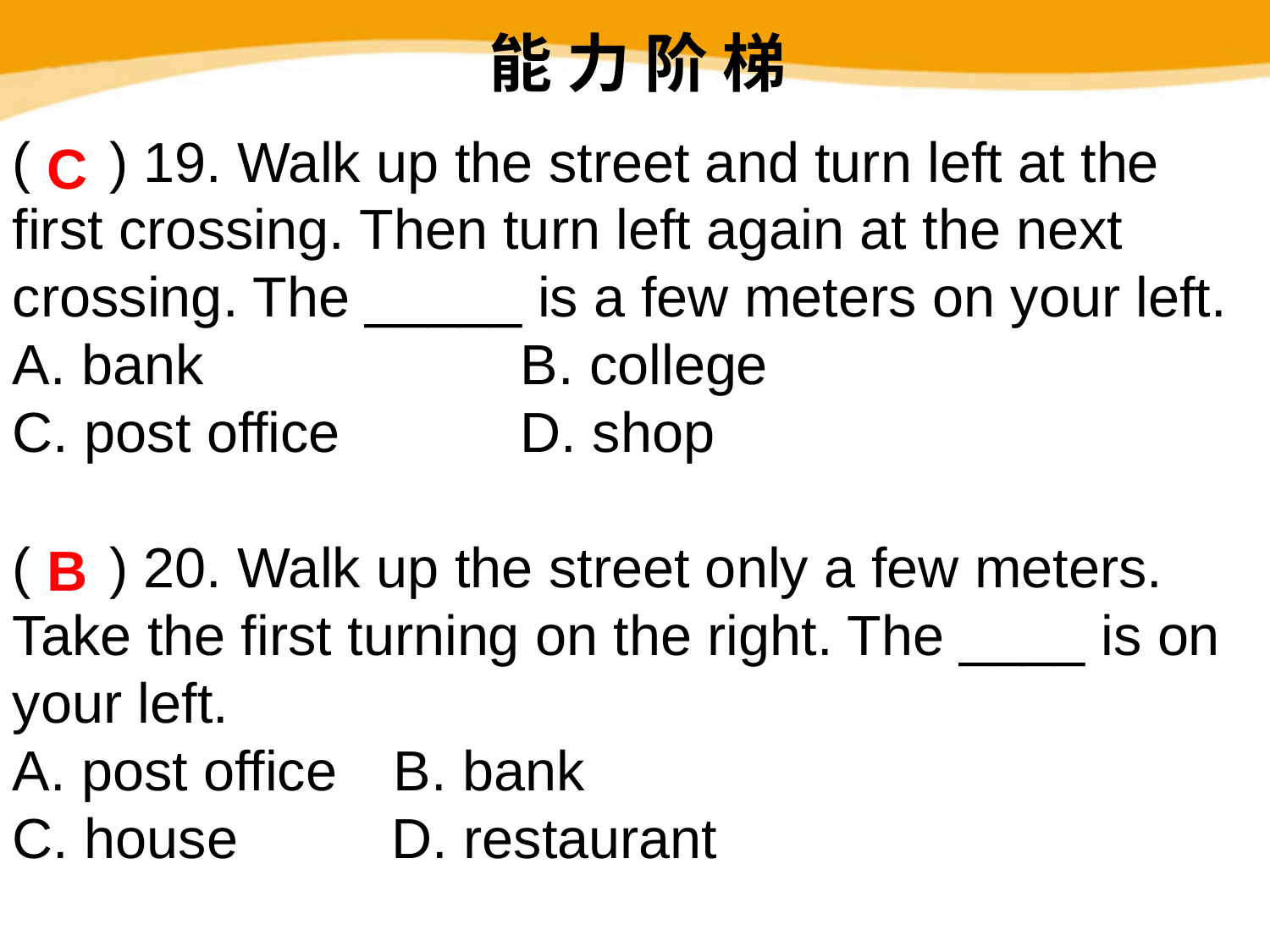

能 力 阶 梯
(     ) 19. Walk up the street and turn left at the first crossing. Then turn left again at the next crossing. The _____ is a few meters on your left.
A. bank			B. college
C. post office		D. shop

(     ) 20. Walk up the street only a few meters. Take the first turning on the right. The ____ is on your left.
A. post office	B. bank
C. house	        D. restaurant
C
B